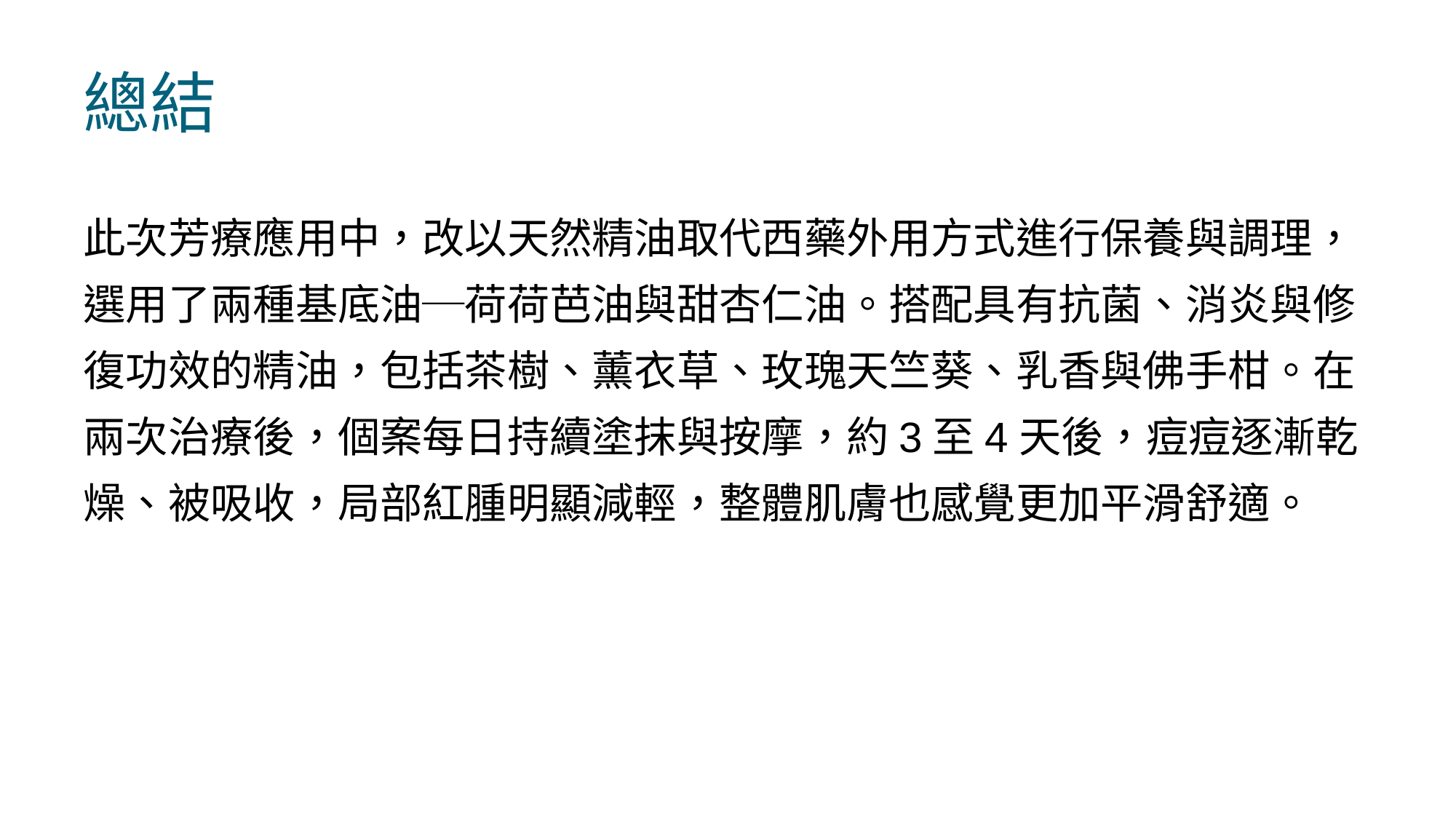

# 總結
此次芳療應用中，改以天然精油取代西藥外用方式進行保養與調理，選用了兩種基底油─荷荷芭油與甜杏仁油。搭配具有抗菌、消炎與修復功效的精油，包括茶樹、薰衣草、玫瑰天竺葵、乳香與佛手柑。在兩次治療後，個案每日持續塗抹與按摩，約3至4天後，痘痘逐漸乾燥、被吸收，局部紅腫明顯減輕，整體肌膚也感覺更加平滑舒適。